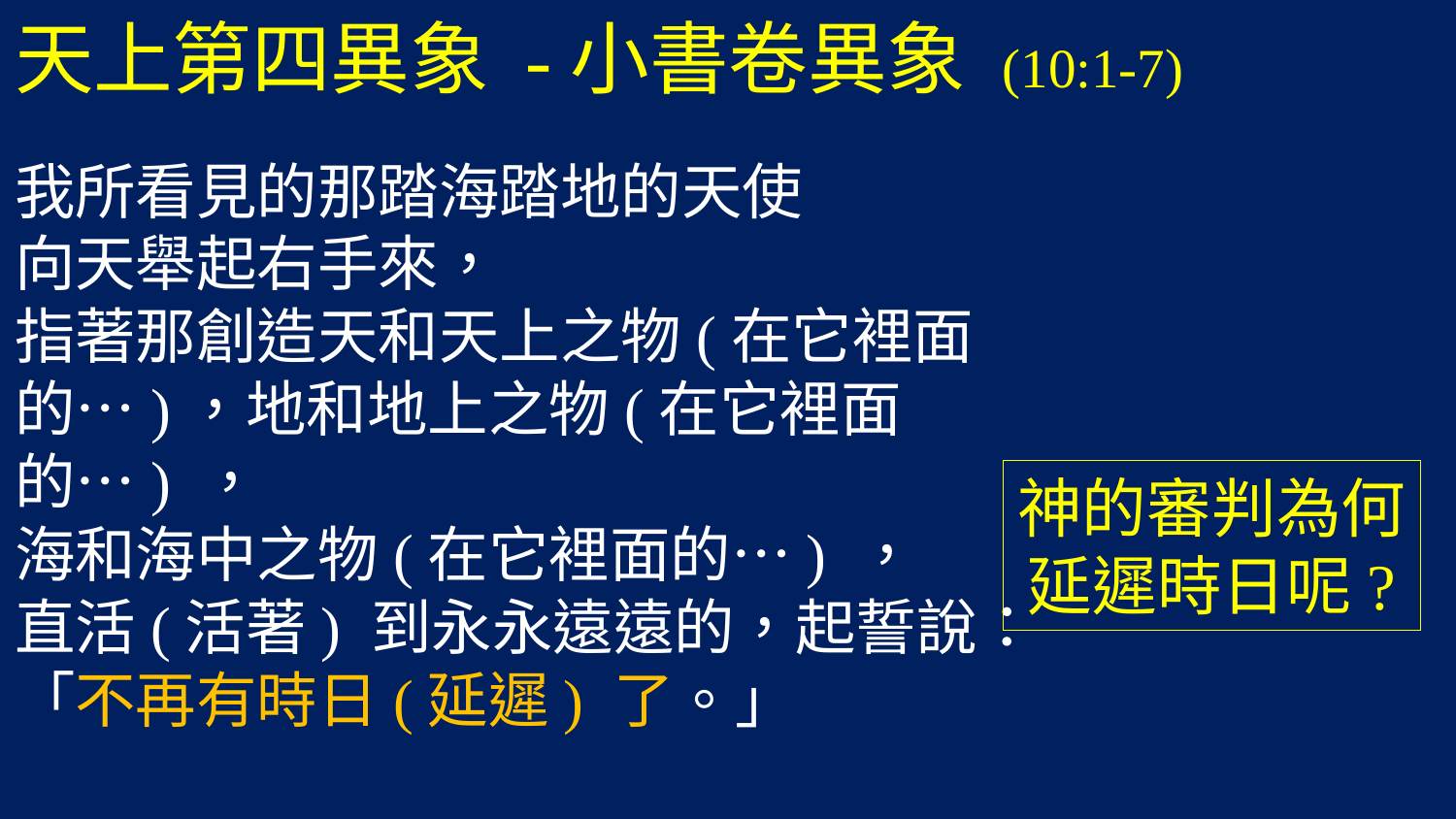

# 天上第四異象 -小書卷異象 (10:1-7)
我所看見的那踏海踏地的天使
向天舉起右手來，
指著那創造天和天上之物(在它裡面的…)，地和地上之物(在它裡面的…) ，
海和海中之物(在它裡面的…) ，
直活(活著) 到永永遠遠的，起誓說：
「不再有時日(延遲) 了。」
神的審判為何
延遲時日呢?